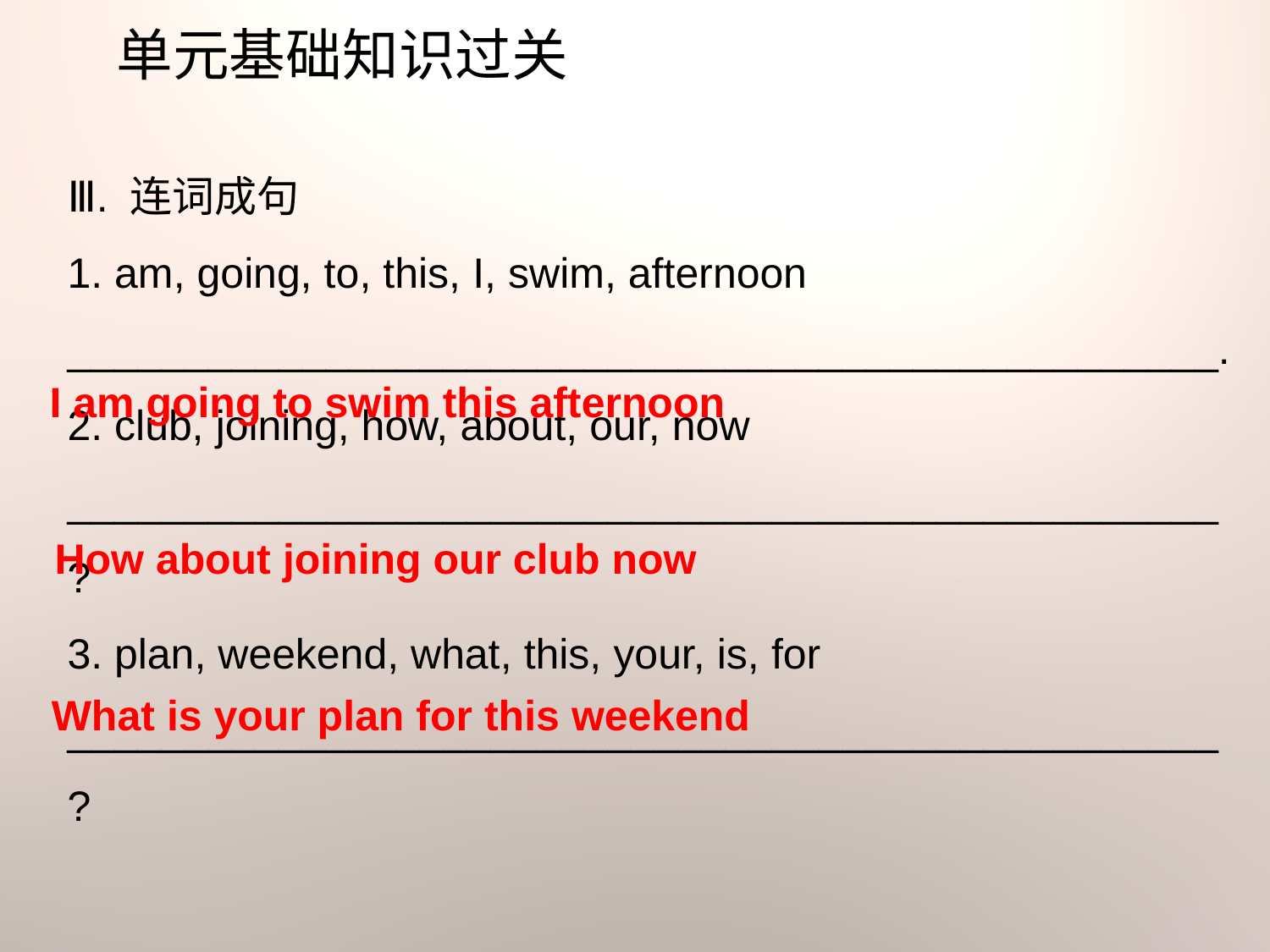

单元基础知识过关
Ⅲ. 连词成句
1. am, going, to, this, I, swim, afternoon
_________________________________________________.
2. club, joining, how, about, our, now
_________________________________________________?
3. plan, weekend, what, this, your, is, for
_________________________________________________?
I am going to swim this afternoon
How about joining our club now
What is your plan for this weekend